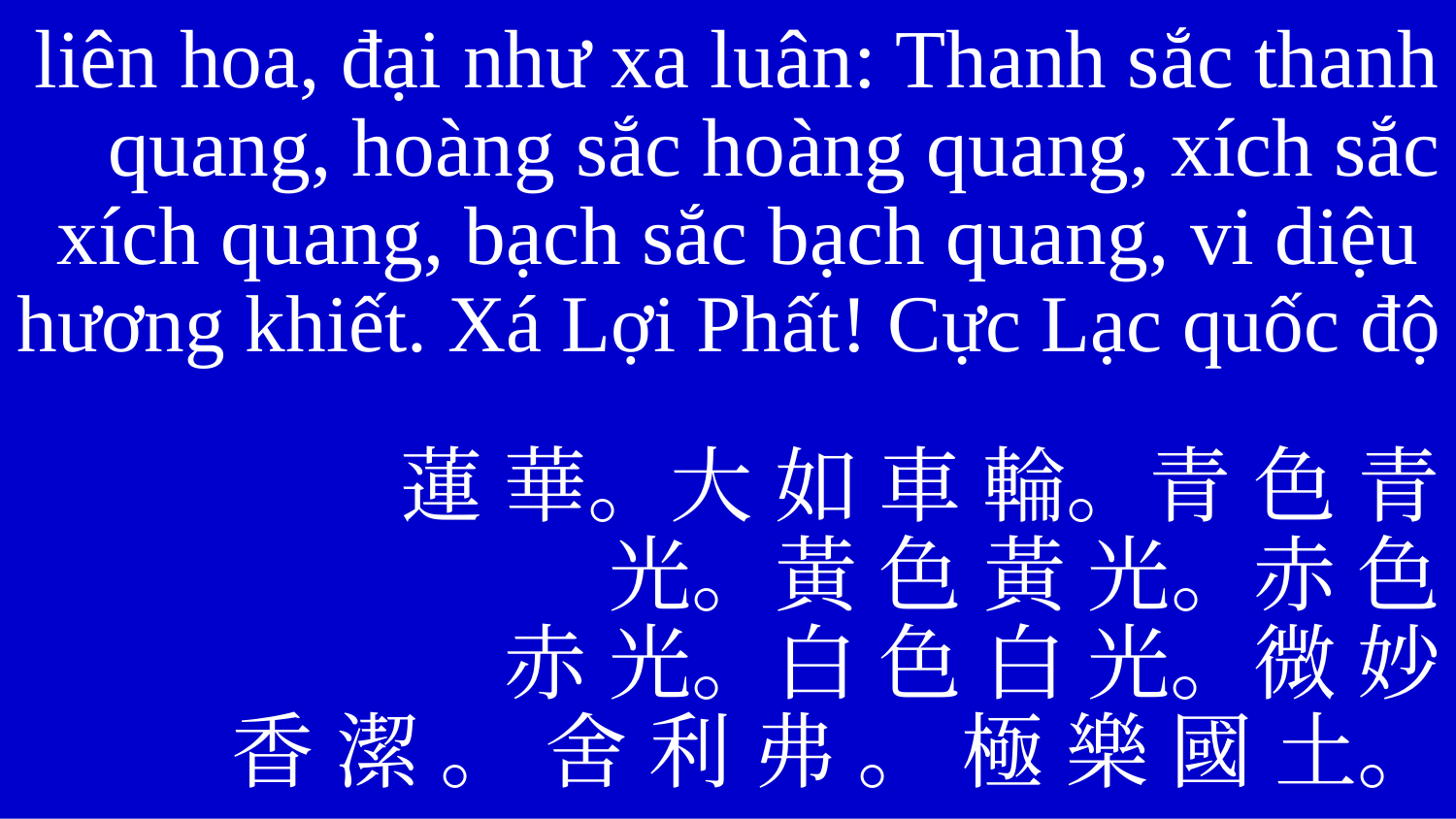

liên hoa, đại như xa luân: Thanh sắc thanh
quang, hoàng sắc hoàng quang, xích sắc
xích quang, bạch sắc bạch quang, vi diệu
hương khiết. Xá Lợi Phất! Cực Lạc quốc độ

蓮 華。大 如 車 輪。青 色 青
光。黃 色 黃 光。赤 色
赤 光。白 色 白 光。微 妙
香 潔 。 舍 利 弗 。 極 樂 國 土。